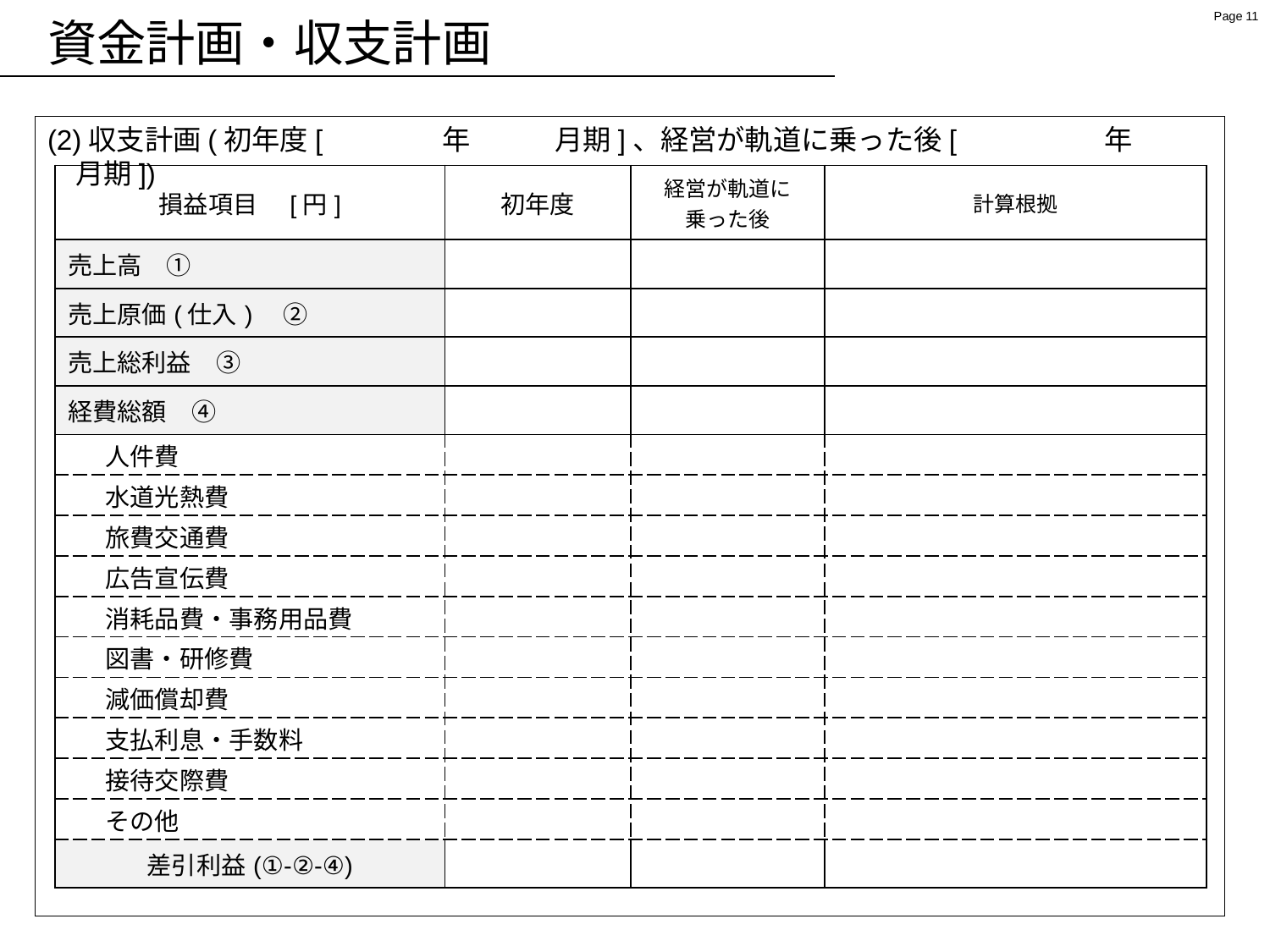

# 資金計画・収支計画
(2)収支計画(初年度[　　　　年　　　月期]、経営が軌道に乗った後[　　　　　年　　　月期])
| 損益項目　[円] | 初年度 | 経営が軌道に乗った後 | 計算根拠 |
| --- | --- | --- | --- |
| 売上高　① |  |  |  |
| 売上原価(仕入)　② |  |  |  |
| 売上総利益　③ |  |  |  |
| 経費総額　④ |  |  |  |
| 人件費 |  |  |  |
| 水道光熱費 |  |  |  |
| 旅費交通費 |  |  |  |
| 広告宣伝費 |  |  |  |
| 消耗品費・事務用品費 |  |  |  |
| 図書・研修費 |  |  |  |
| 減価償却費 |  |  |  |
| 支払利息・手数料 |  |  |  |
| 接待交際費 |  |  |  |
| その他 |  |  |  |
| 差引利益(①-②-④) |  |  |  |